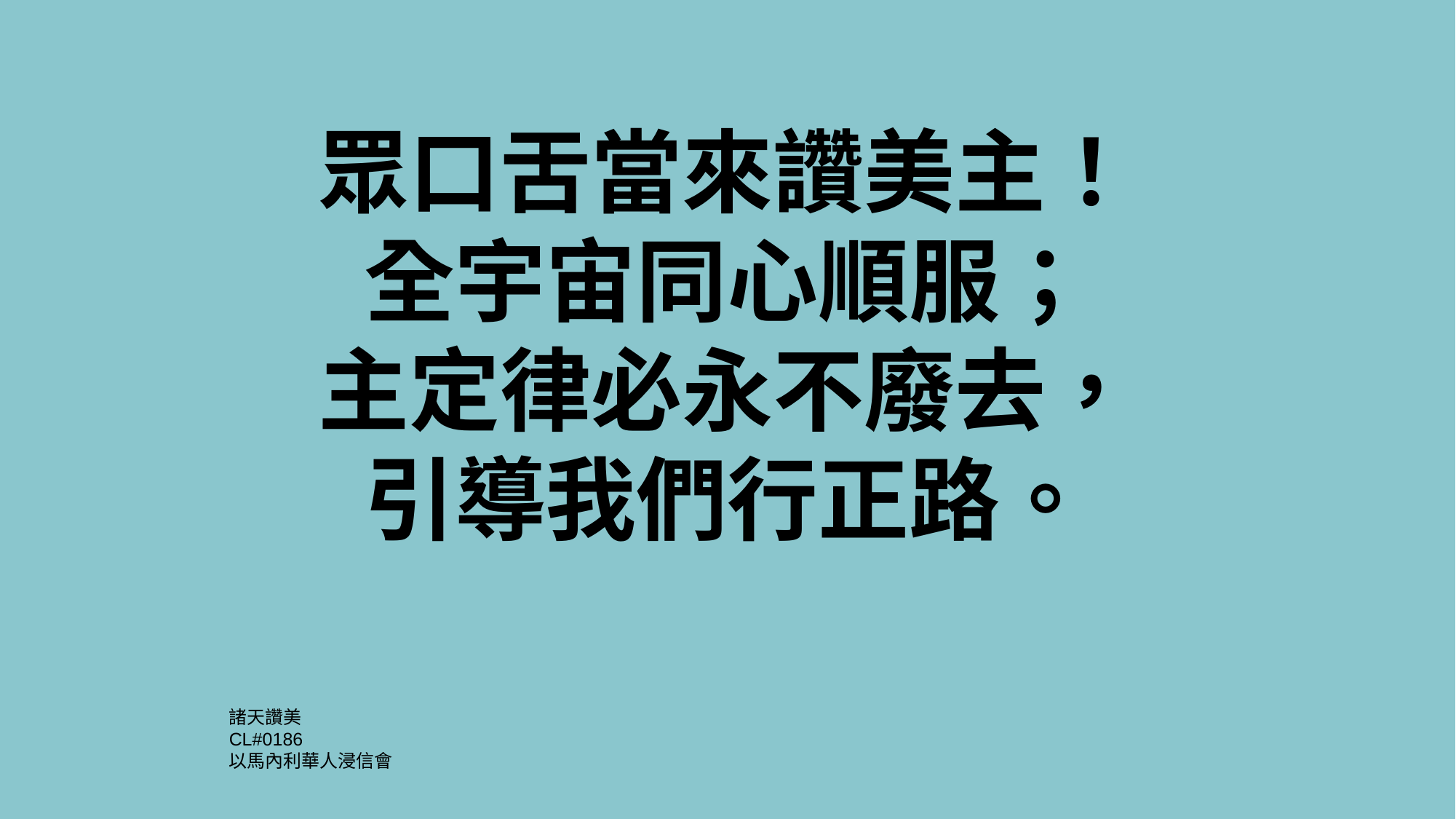

眾口舌當來讚美主！
全宇宙同心順服；
主定律必永不廢去，
引導我們行正路。
諸天讚美
CL#0186
以馬內利華人浸信會